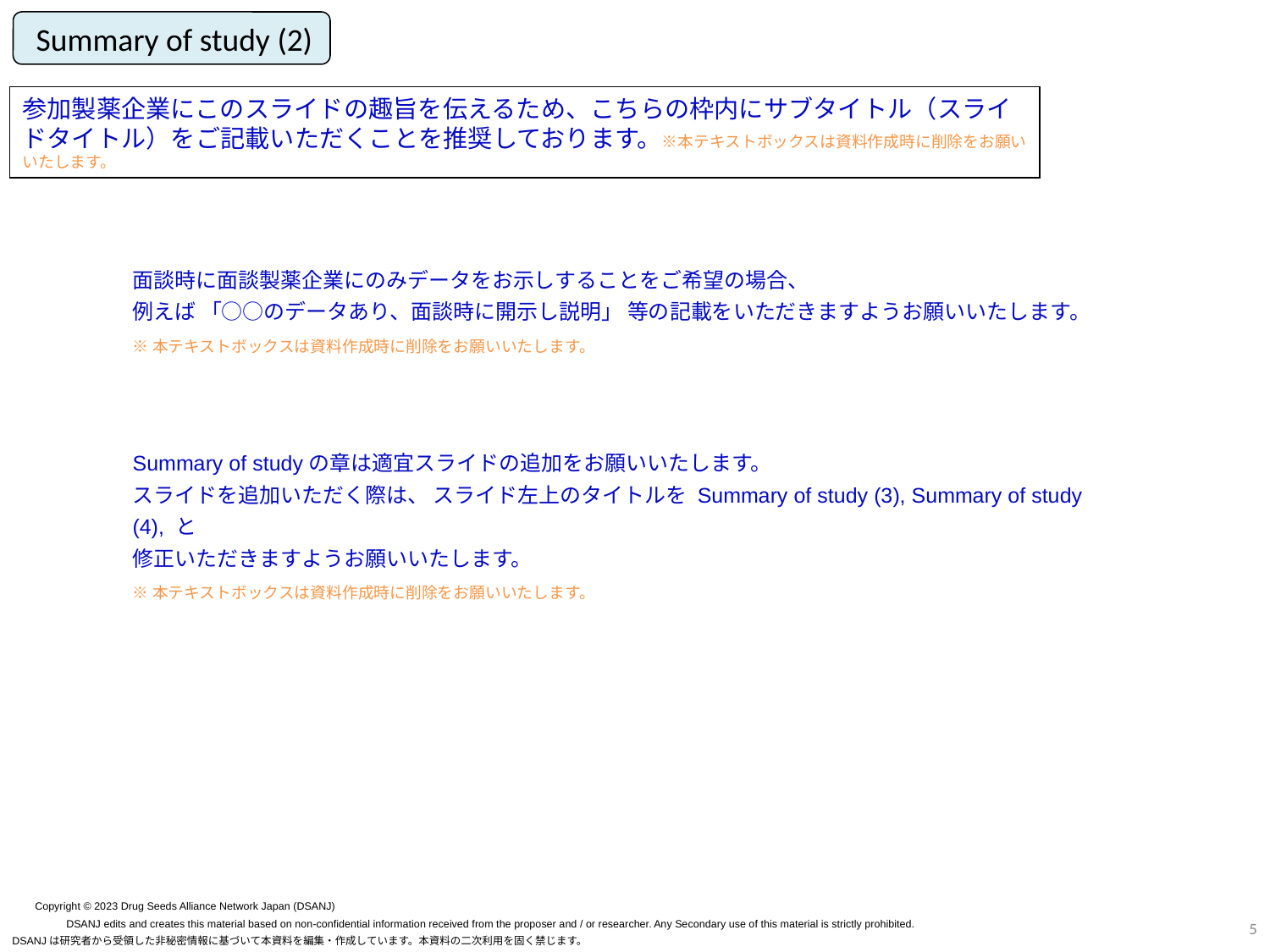

Summary of study (2)
参加製薬企業にこのスライドの趣旨を伝えるため、こちらの枠内にサブタイトル（スライドタイトル）をご記載いただくことを推奨しております。※本テキストボックスは資料作成時に削除をお願いいたします。
面談時に面談製薬企業にのみデータをお示しすることをご希望の場合、
例えば 「○○のデータあり、面談時に開示し説明」 等の記載をいただきますようお願いいたします。
※本テキストボックスは資料作成時に削除をお願いいたします。
Summary of studyの章は適宜スライドの追加をお願いいたします。
スライドを追加いただく際は、 スライド左上のタイトルを Summary of study (3), Summary of study (4), と
修正いただきますようお願いいたします。
※本テキストボックスは資料作成時に削除をお願いいたします。
Copyright © 2023 Drug Seeds Alliance Network Japan (DSANJ)
5
DSANJ edits and creates this material based on non-confidential information received from the proposer and / or researcher. Any Secondary use of this material is strictly prohibited.
DSANJは研究者から受領した非秘密情報に基づいて本資料を編集・作成しています。本資料の二次利用を固く禁じます。